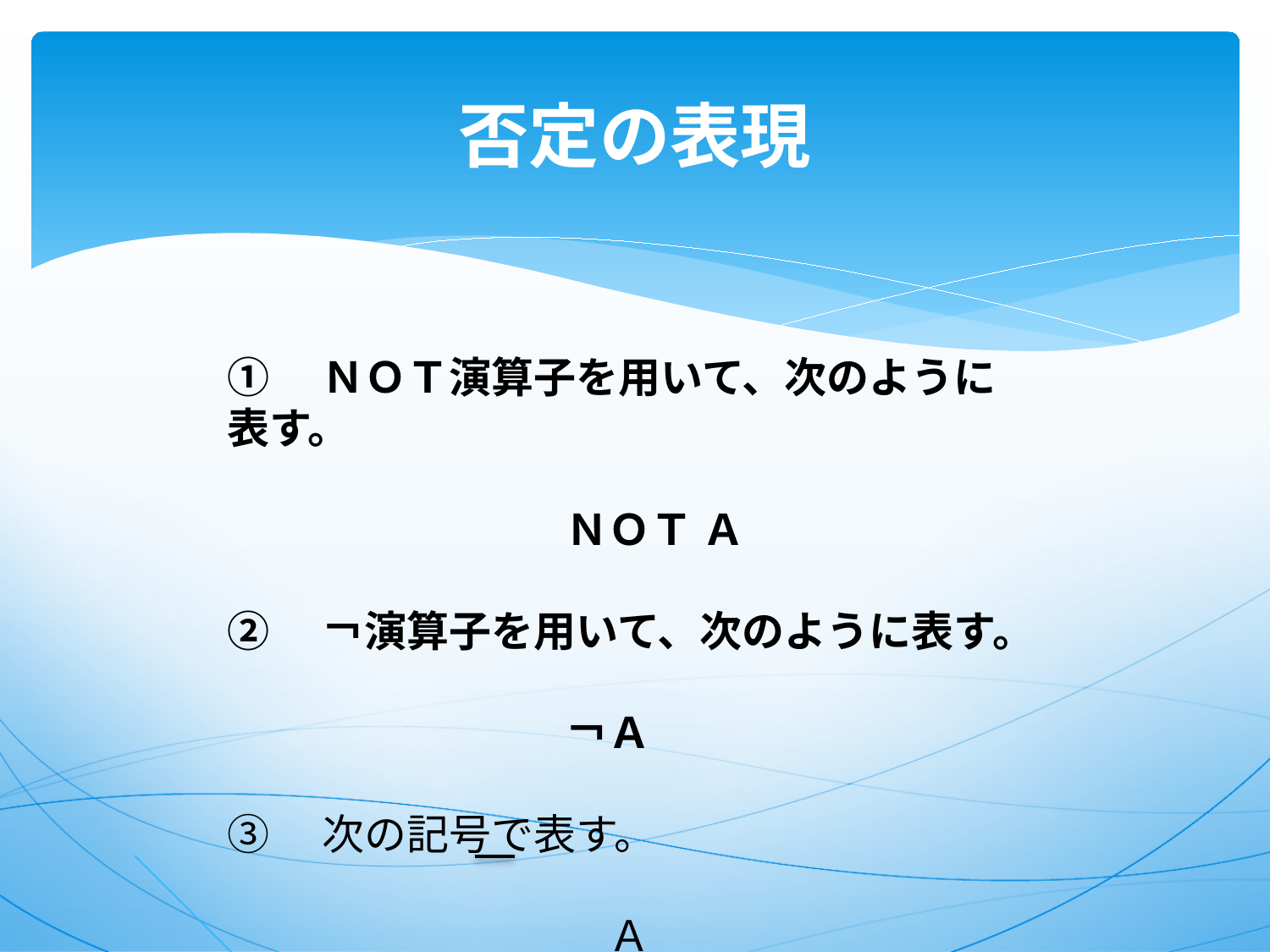

# 否定の表現
①　ＮＯＴ演算子を用いて、次のように表す。

　　　　　　　　ＮＯＴ Ａ

②　￢演算子を用いて、次のように表す。

　　　　　　　　￢Ａ

③　次の記号で表す。

　　　　　　　　　Ａ